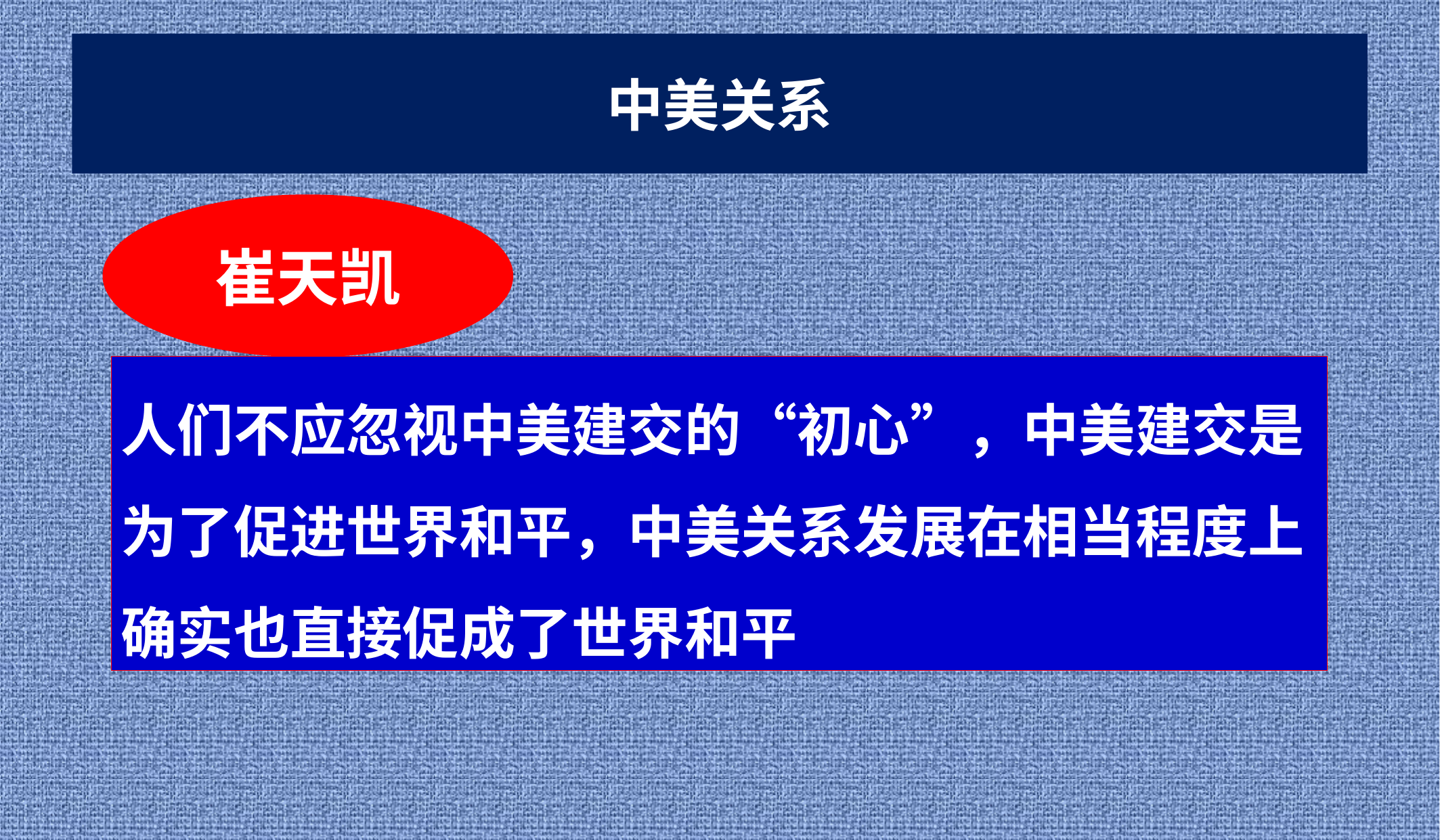

# 中美关系
崔天凯
人们不应忽视中美建交的“初心”，中美建交是为了促进世界和平，中美关系发展在相当程度上确实也直接促成了世界和平